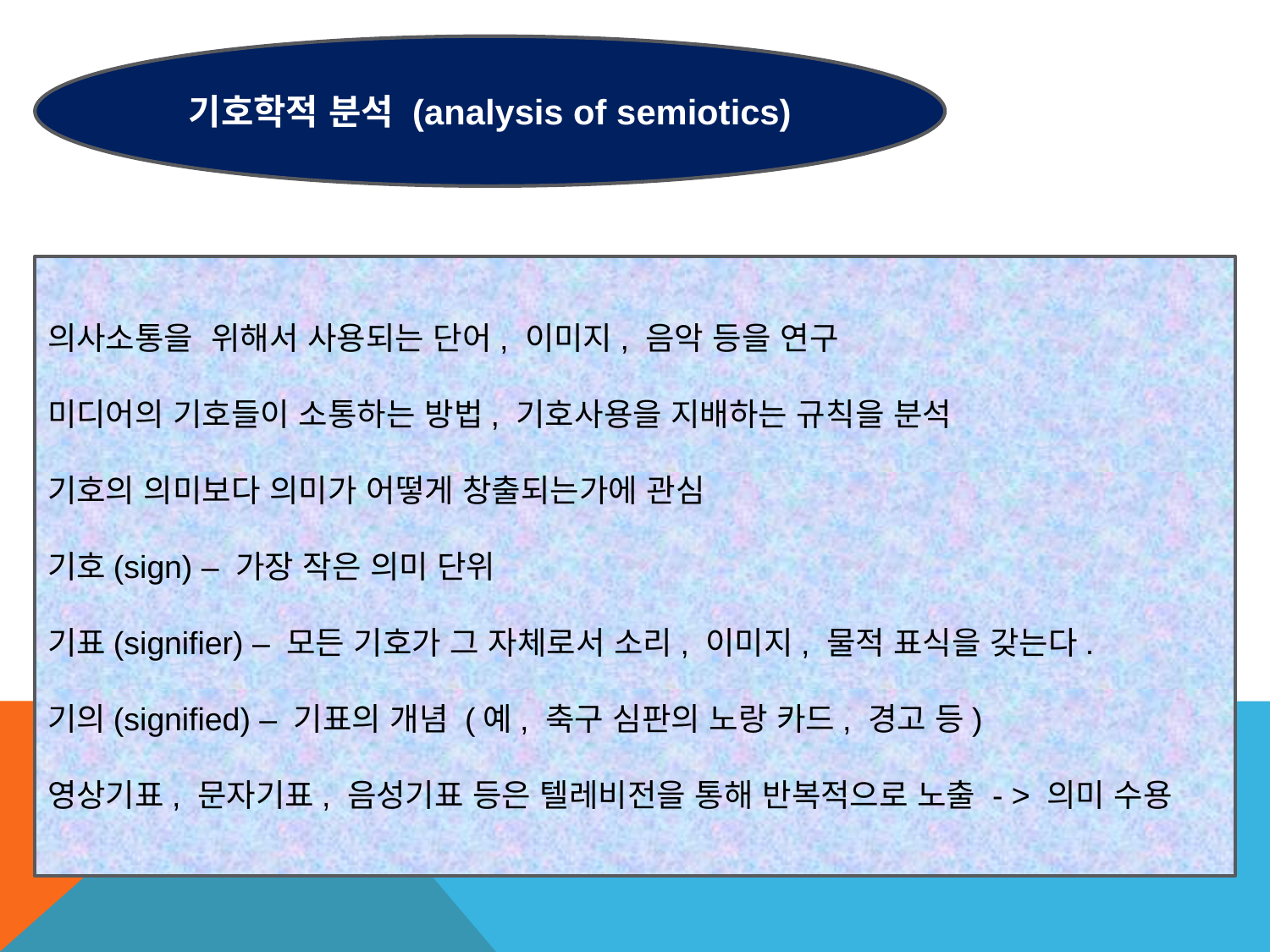

기호학적 분석 (analysis of semiotics)
의사소통을  위해서 사용되는 단어, 이미지, 음악 등을 연구

미디어의 기호들이 소통하는 방법, 기호사용을 지배하는 규칙을 분석

기호의 의미보다 의미가 어떻게 창출되는가에 관심

기호(sign) – 가장 작은 의미 단위

기표(signifier) – 모든 기호가 그 자체로서 소리, 이미지, 물적 표식을 갖는다.

기의(signified) – 기표의 개념 (예, 축구 심판의 노랑 카드, 경고 등)

영상기표, 문자기표, 음성기표 등은 텔레비전을 통해 반복적으로 노출 - > 의미 수용